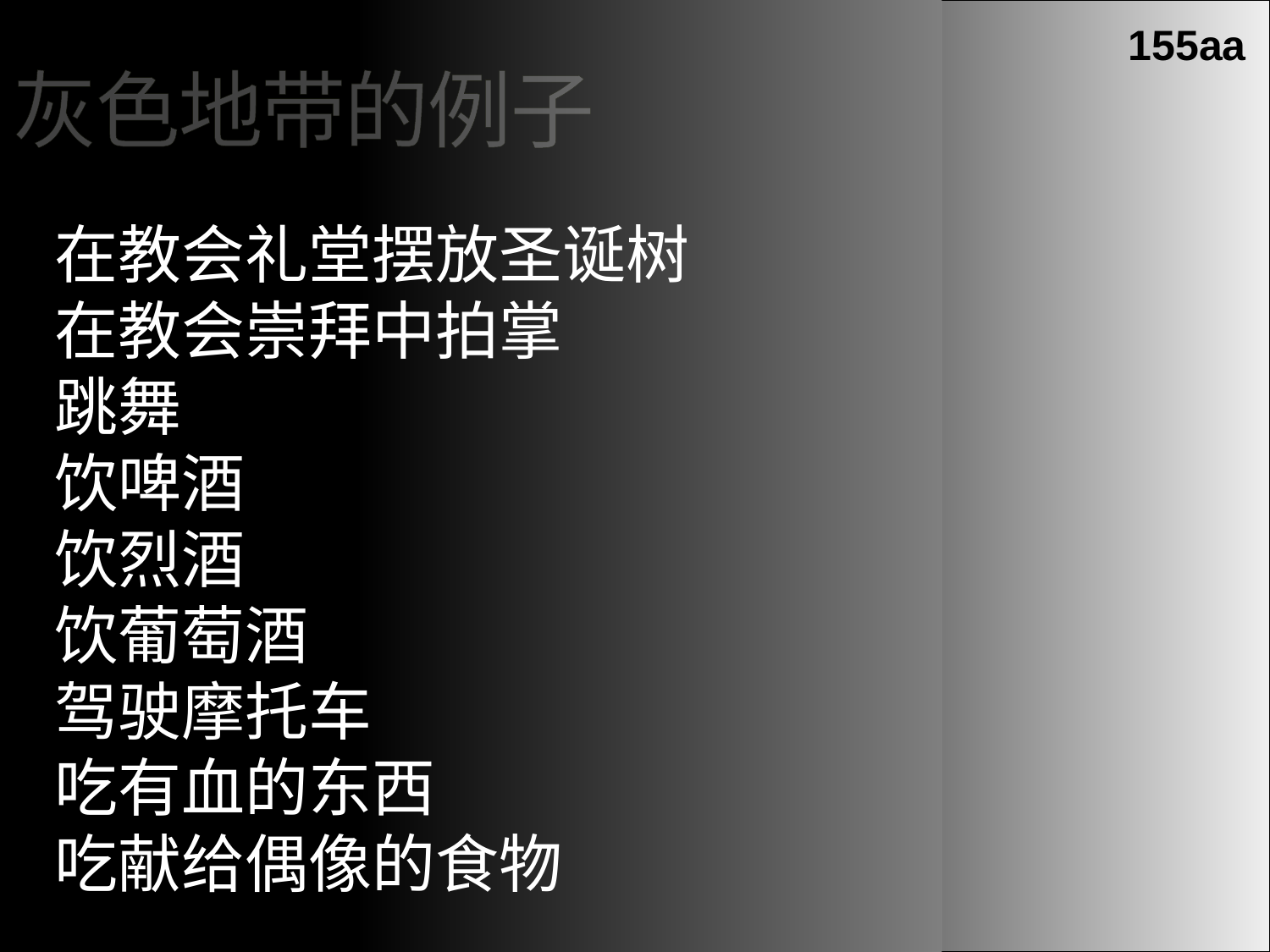

155aa
灰色地带的例子
在教会礼堂摆放圣诞树
在教会崇拜中拍掌
跳舞
饮啤酒
饮烈酒
饮葡萄酒
驾驶摩托车
吃有血的东西
吃献给偶像的食物